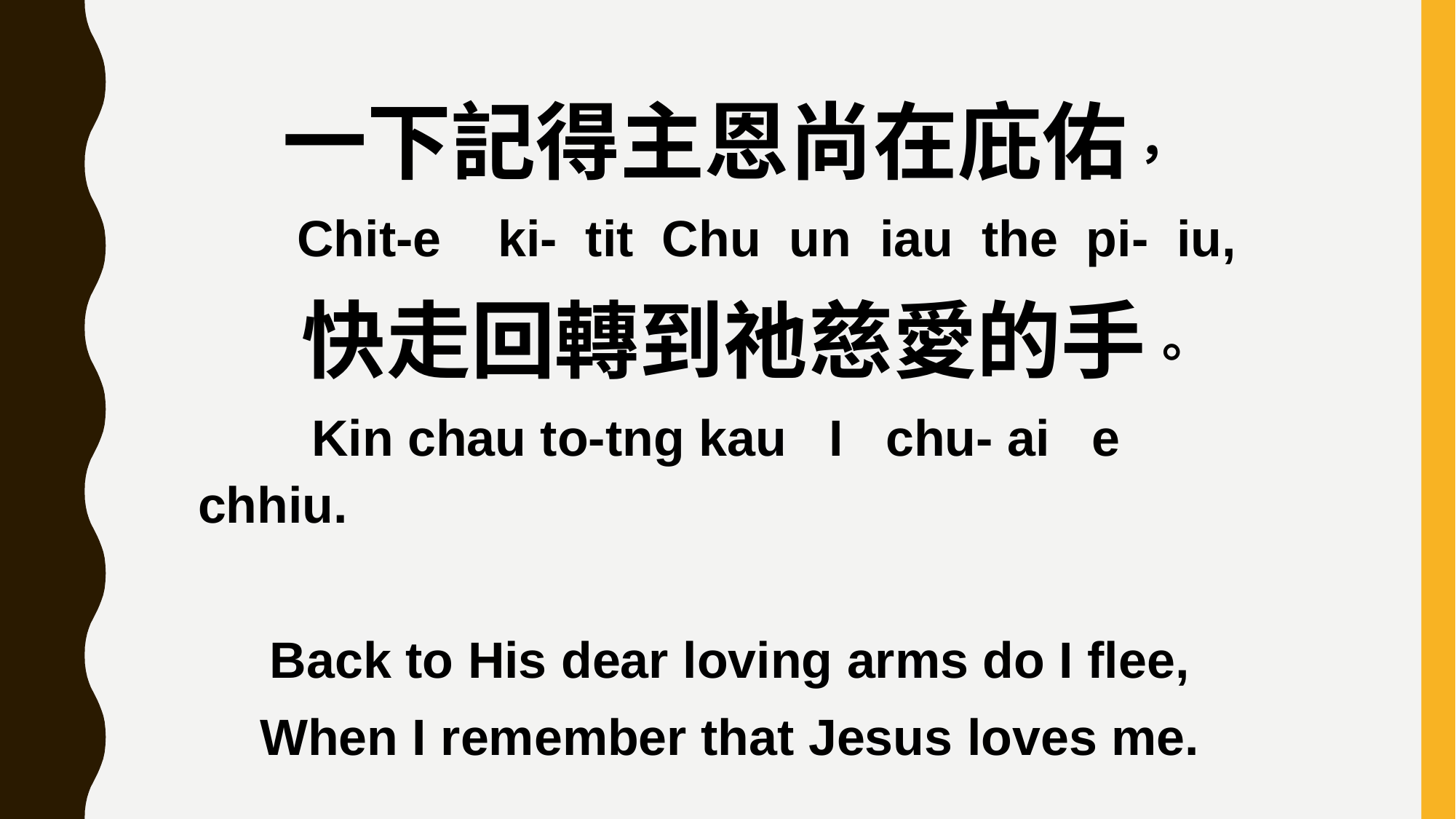

一下記得主恩尚在庇佑，
       Chit-e    ki-  tit  Chu  un  iau  the  pi-  iu,
 快走回轉到祂慈愛的手。
        Kin chau to-tng kau   I   chu- ai   e   chhiu.

Back to His dear loving arms do I flee,
When I remember that Jesus loves me.